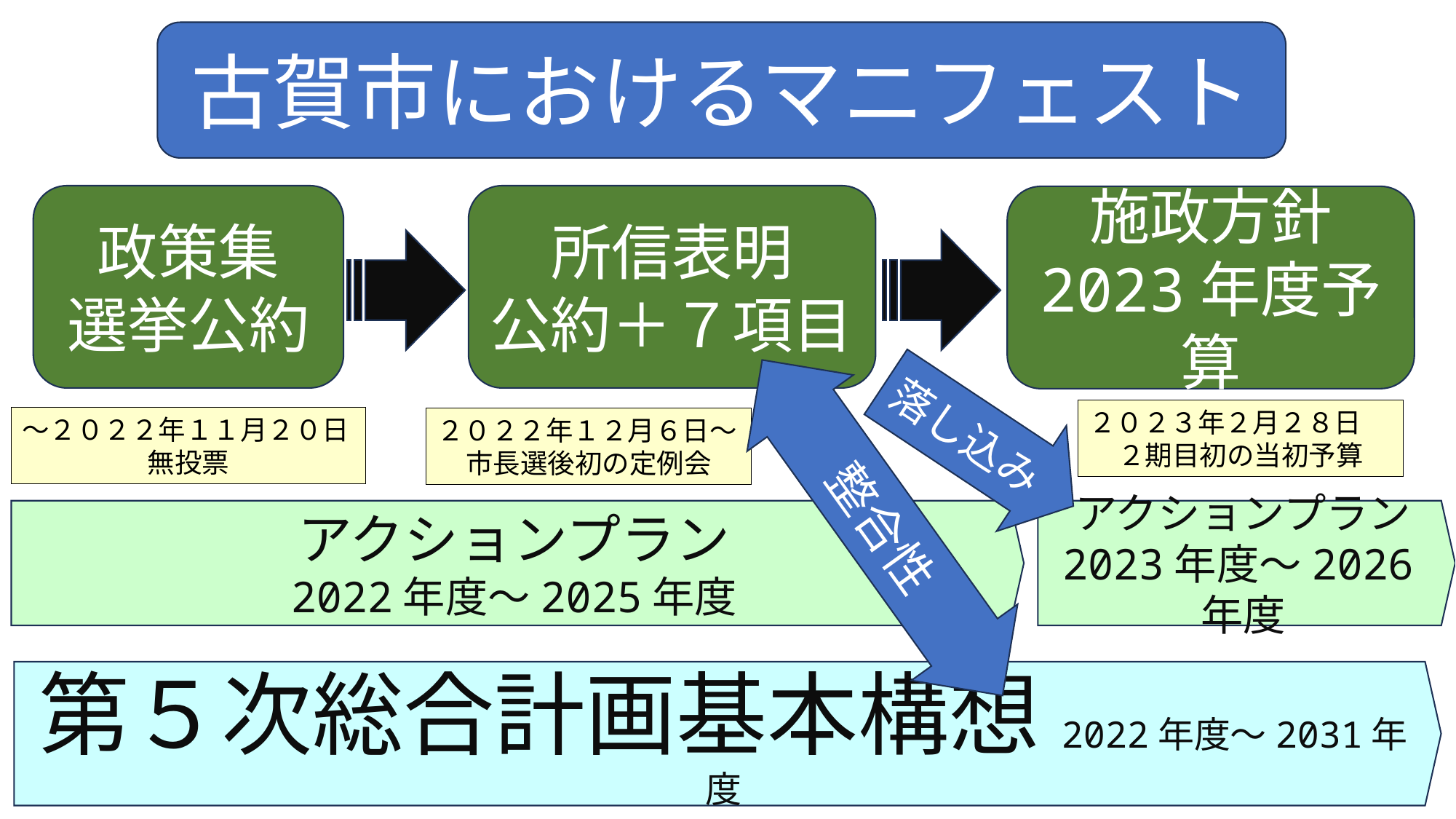

古賀市におけるマニフェスト
政策集
選挙公約
所信表明
公約＋７項目
施政方針
2023年度予算

落し込み
２０２３年２月２８日
２期目初の当初予算
～２０２２年１１月２０日
無投票
２０２２年１２月６日～
市長選後初の定例会
整合性
アクションプラン
2022年度～2025年度
アクションプラン
2023年度～2026年度
第５次総合計画基本構想2022年度～2031年度